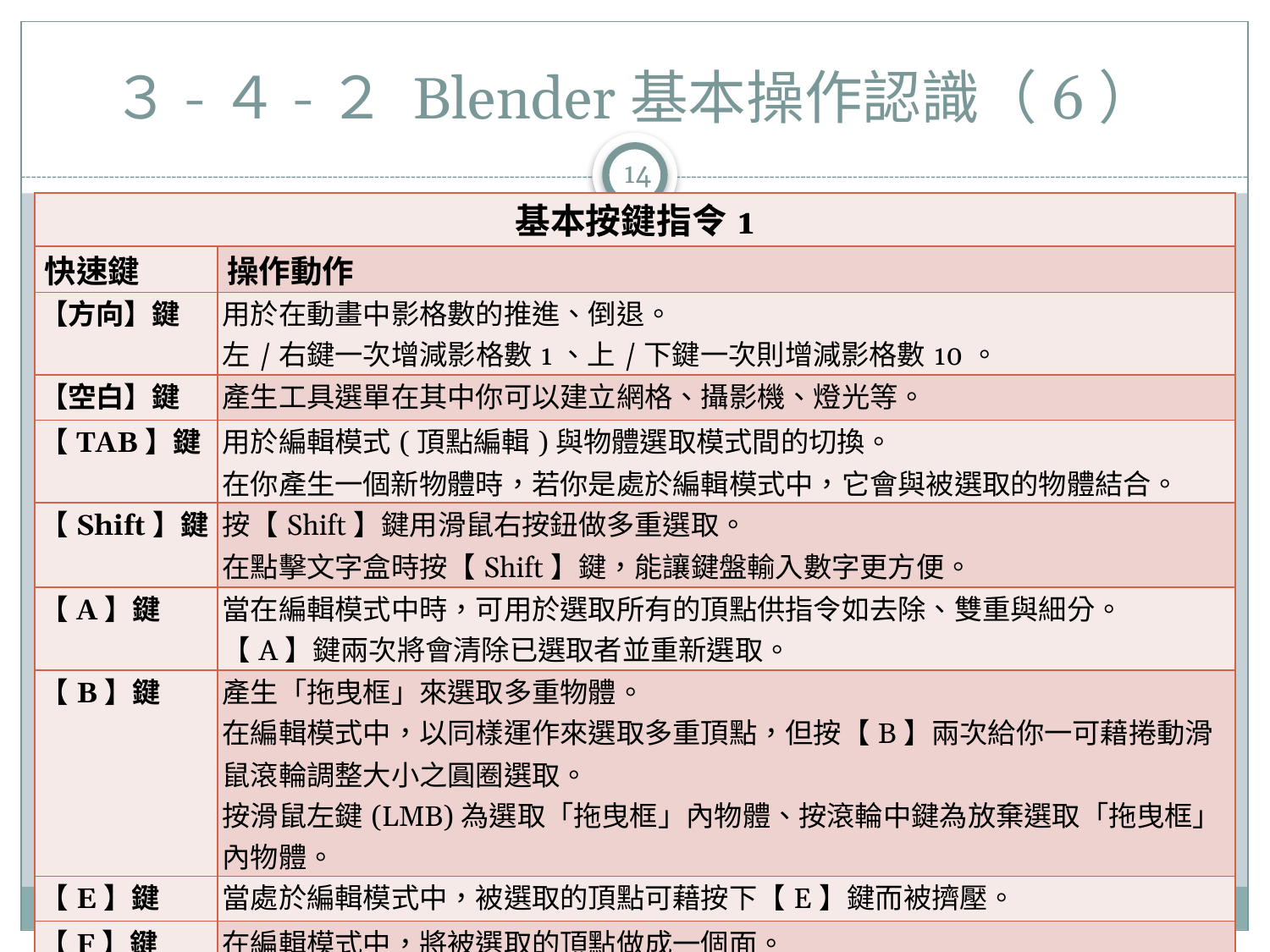

# ３-４-２ Blender基本操作認識（6）
14
| 基本按鍵指令1 |  |
| --- | --- |
| 快速鍵 | 操作動作 |
| 【方向】鍵 | 用於在動畫中影格數的推進、倒退。 左/右鍵一次增減影格數1、上/下鍵一次則增減影格數10。 |
| 【空白】鍵 | 產生工具選單在其中你可以建立網格、攝影機、燈光等。 |
| 【TAB】鍵 | 用於編輯模式(頂點編輯)與物體選取模式間的切換。 在你產生一個新物體時，若你是處於編輯模式中，它會與被選取的物體結合。 |
| 【Shift】鍵 | 按【Shift】鍵用滑鼠右按鈕做多重選取。 在點擊文字盒時按【Shift】鍵，能讓鍵盤輸入數字更方便。 |
| 【A】鍵 | 當在編輯模式中時，可用於選取所有的頂點供指令如去除、雙重與細分。 【A】鍵兩次將會清除已選取者並重新選取。 |
| 【B】鍵 | 產生「拖曳框」來選取多重物體。 在編輯模式中，以同樣運作來選取多重頂點，但按【B】兩次給你一可藉捲動滑鼠滾輪調整大小之圓圈選取。 按滑鼠左鍵(LMB)為選取「拖曳框」內物體、按滾輪中鍵為放棄選取「拖曳框」內物體。 |
| 【E】鍵 | 當處於編輯模式中，被選取的頂點可藉按下【E】鍵而被擠壓。 |
| 【F】鍵 | 在編輯模式中，將被選取的頂點做成一個面。 你可以一次只選取3至4個來做一個面。藉選取2個頂點並按【F】鍵會閉合該形狀。 |
| 【G】鍵 | 抓取或移動物體或被選取的頂點。 |